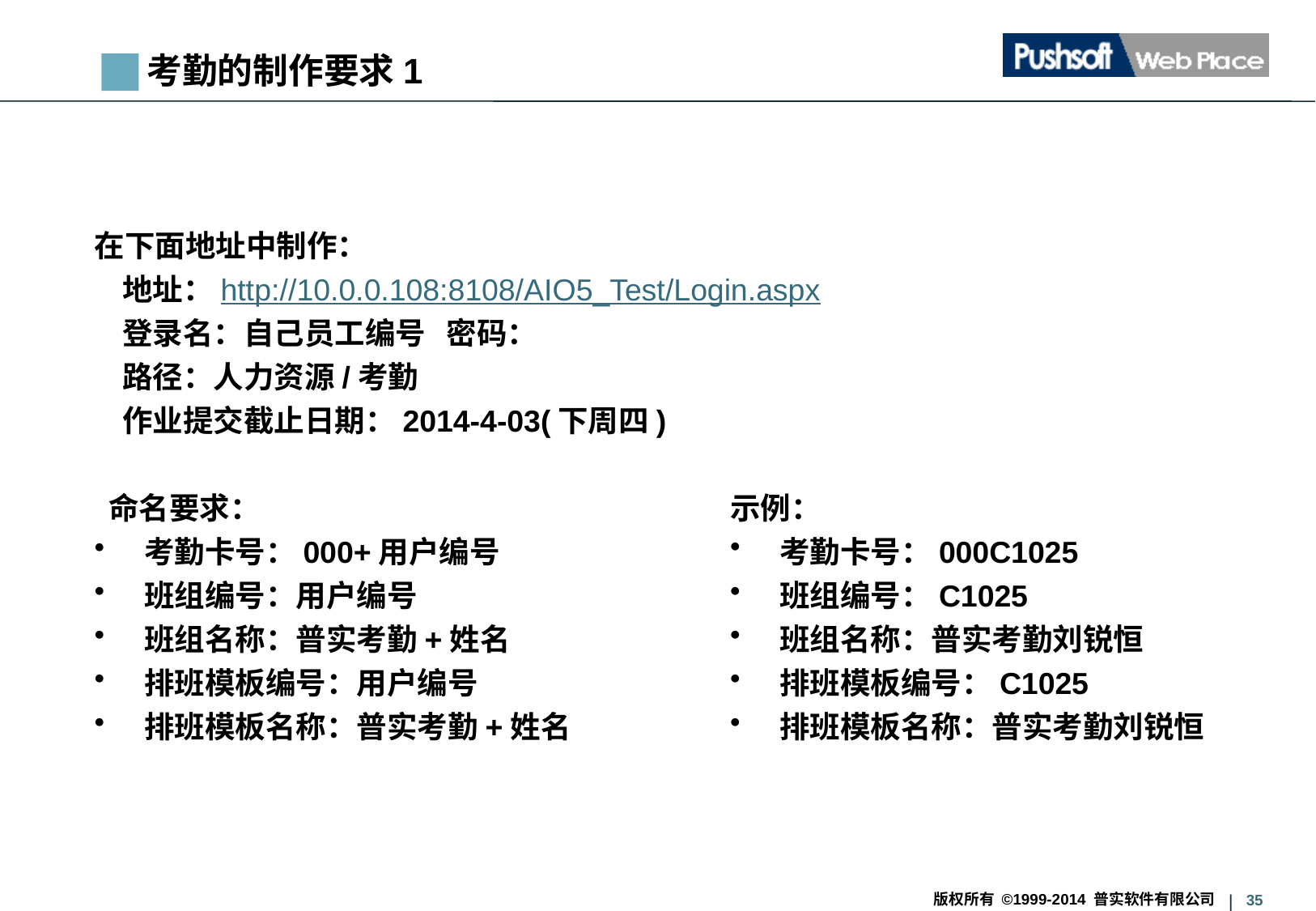

考勤的制作要求1

在下面地址中制作：
   地址：http://10.0.0.108:8108/AIO5_Test/Login.aspx
   登录名：自己员工编号   密码：
   路径：人力资源/考勤
   作业提交截止日期：2014-4-03(下周四)

 命名要求：
  考勤卡号：000+用户编号
  班组编号：用户编号
  班组名称：普实考勤+姓名
  排班模板编号：用户编号
  排班模板名称：普实考勤+姓名

示例：
  考勤卡号：000C1025
  班组编号：C1025
  班组名称：普实考勤刘锐恒
  排班模板编号：C1025
  排班模板名称：普实考勤刘锐恒
版权所有 ©1999-2014 普实软件有限公司
35